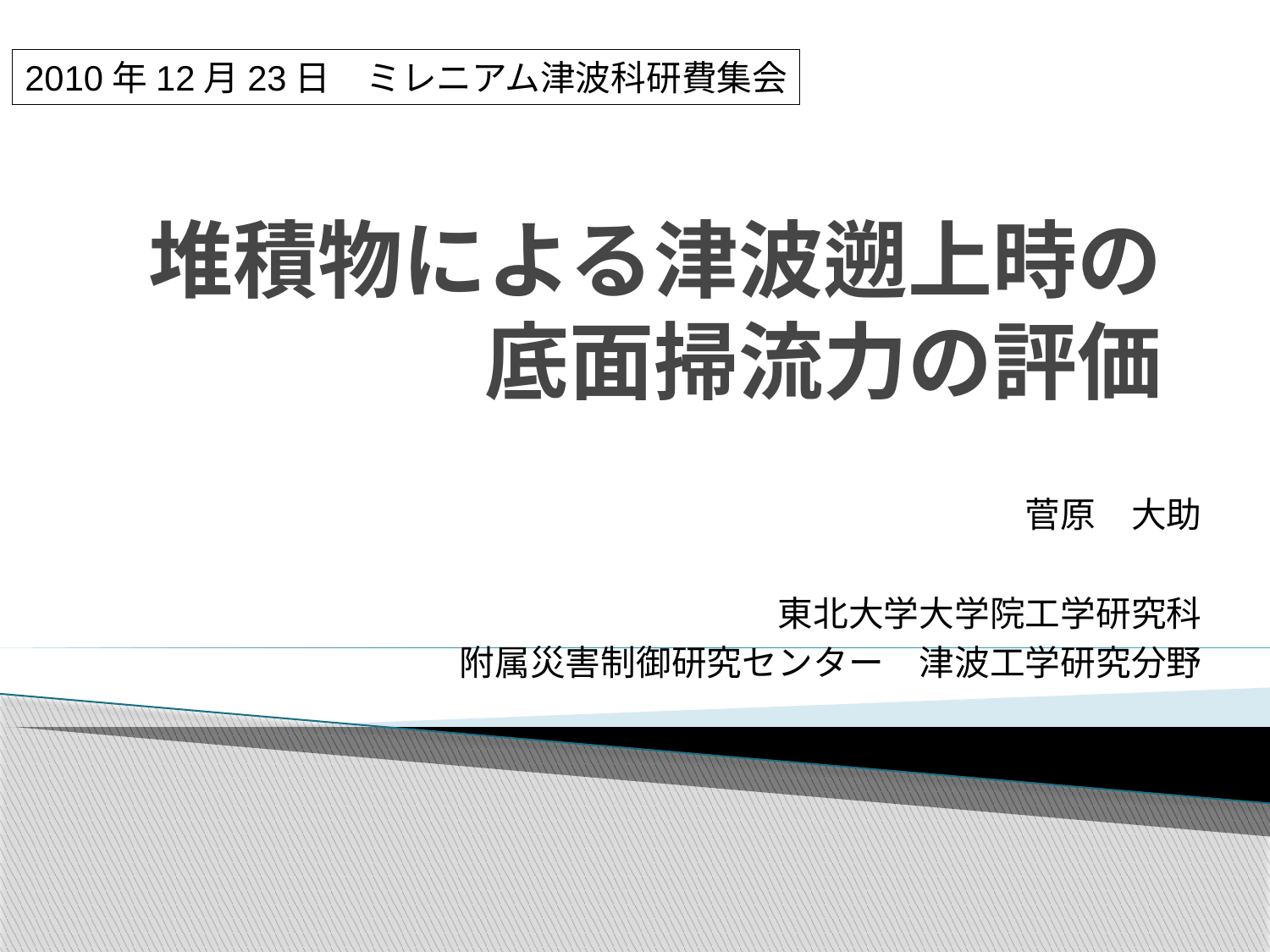

2010年12月23日　ミレニアム津波科研費集会
# 堆積物による津波遡上時の底面掃流力の評価
菅原　大助

東北大学大学院工学研究科
附属災害制御研究センター　津波工学研究分野